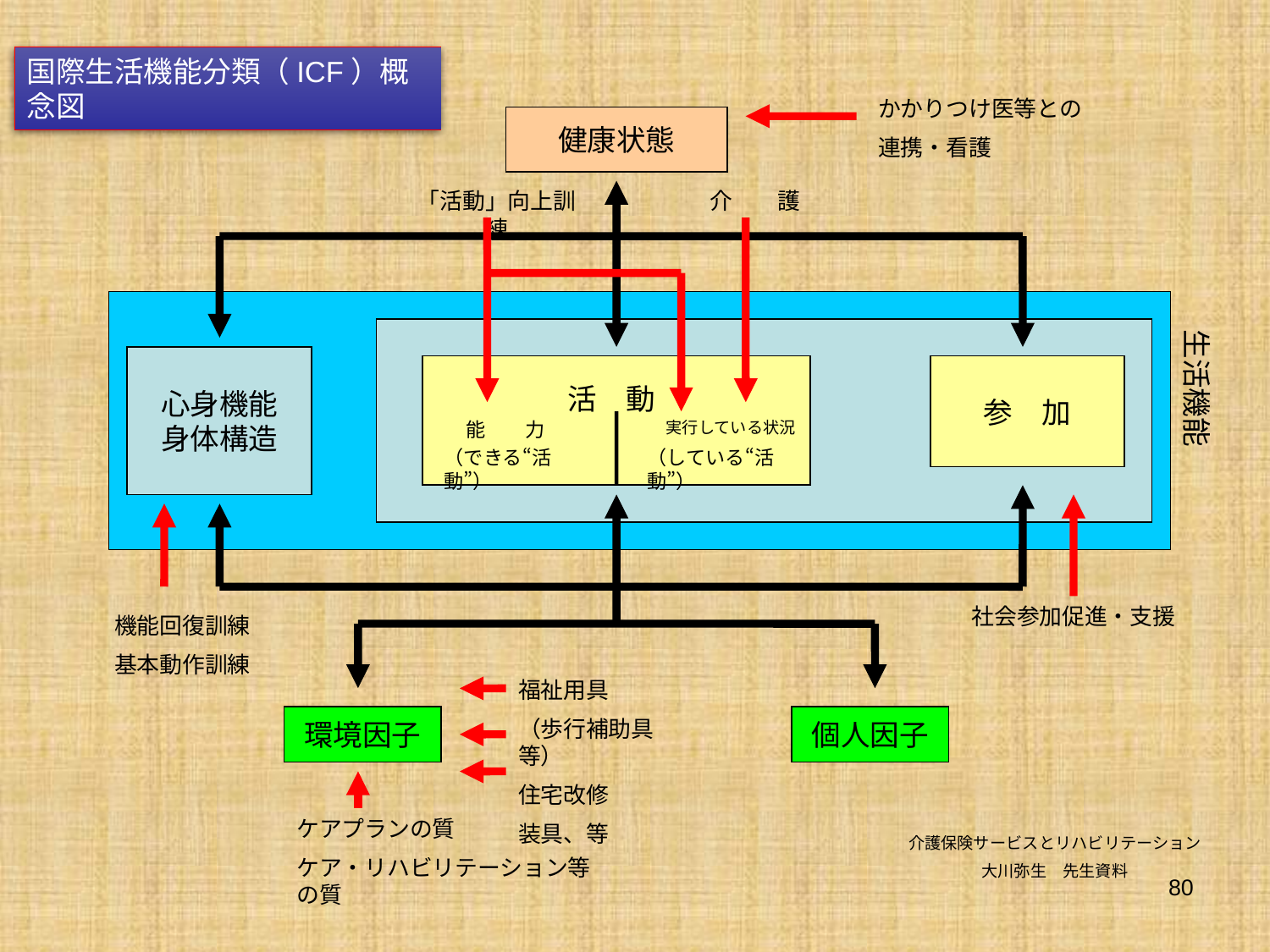

国際生活機能分類（ICF）概念図
かかりつけ医等との
連携・看護
健康状態

「活動」向上訓練
介　　護

生活機能

心身機能
身体構造
参　加

活　動
能　　力

実行している状況
（できる“活動”）
（している“活動”）

社会参加促進・支援
機能回復訓練
基本動作訓練

福祉用具
（歩行補助具等）
住宅改修
装具、等

環境因子
個人因子

ケアプランの質
ケア・リハビリテーション等の質
介護保険サービスとリハビリテーション
大川弥生　先生資料
80